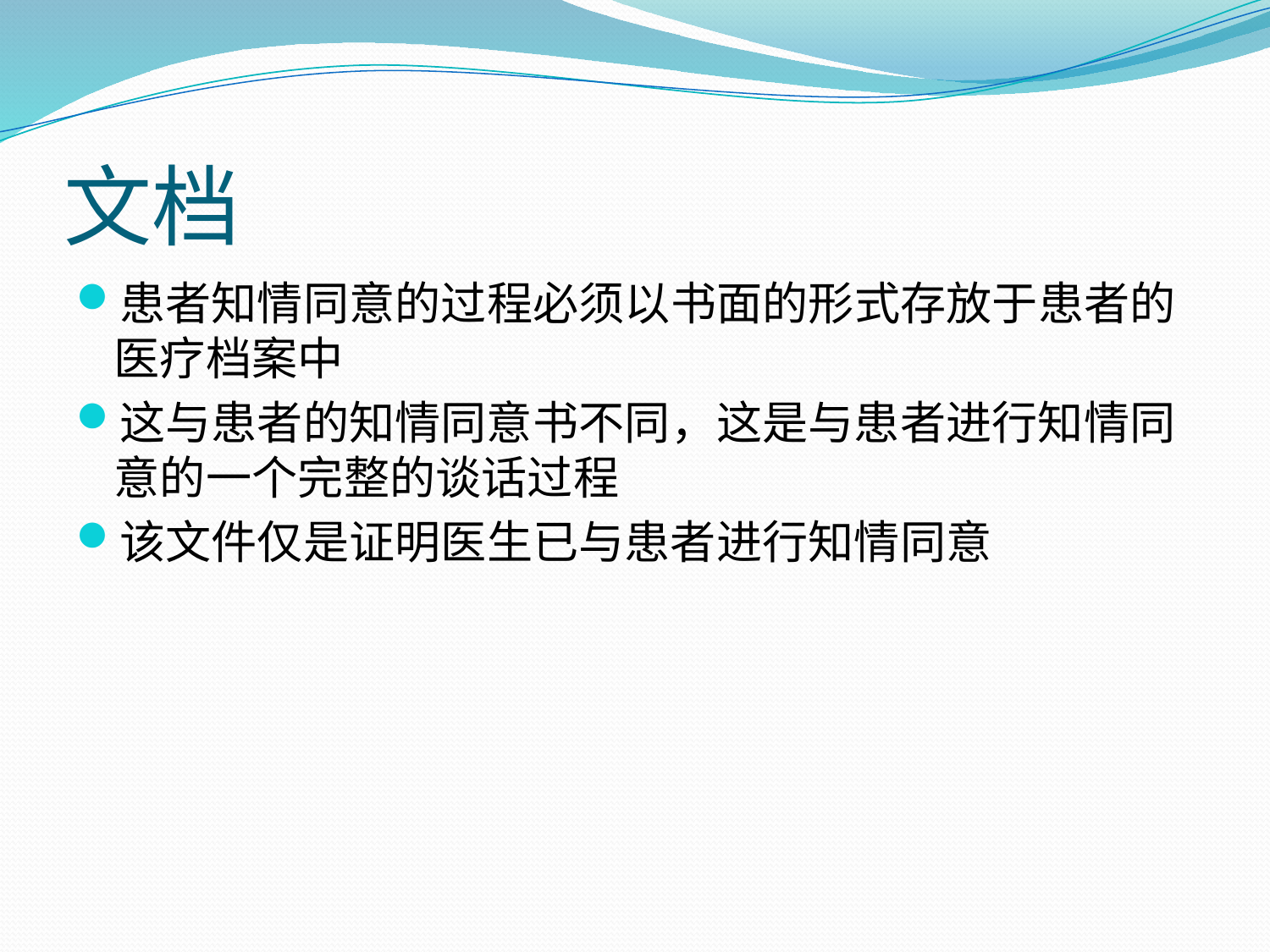

# 文档
患者知情同意的过程必须以书面的形式存放于患者的医疗档案中
这与患者的知情同意书不同，这是与患者进行知情同意的一个完整的谈话过程
该文件仅是证明医生已与患者进行知情同意